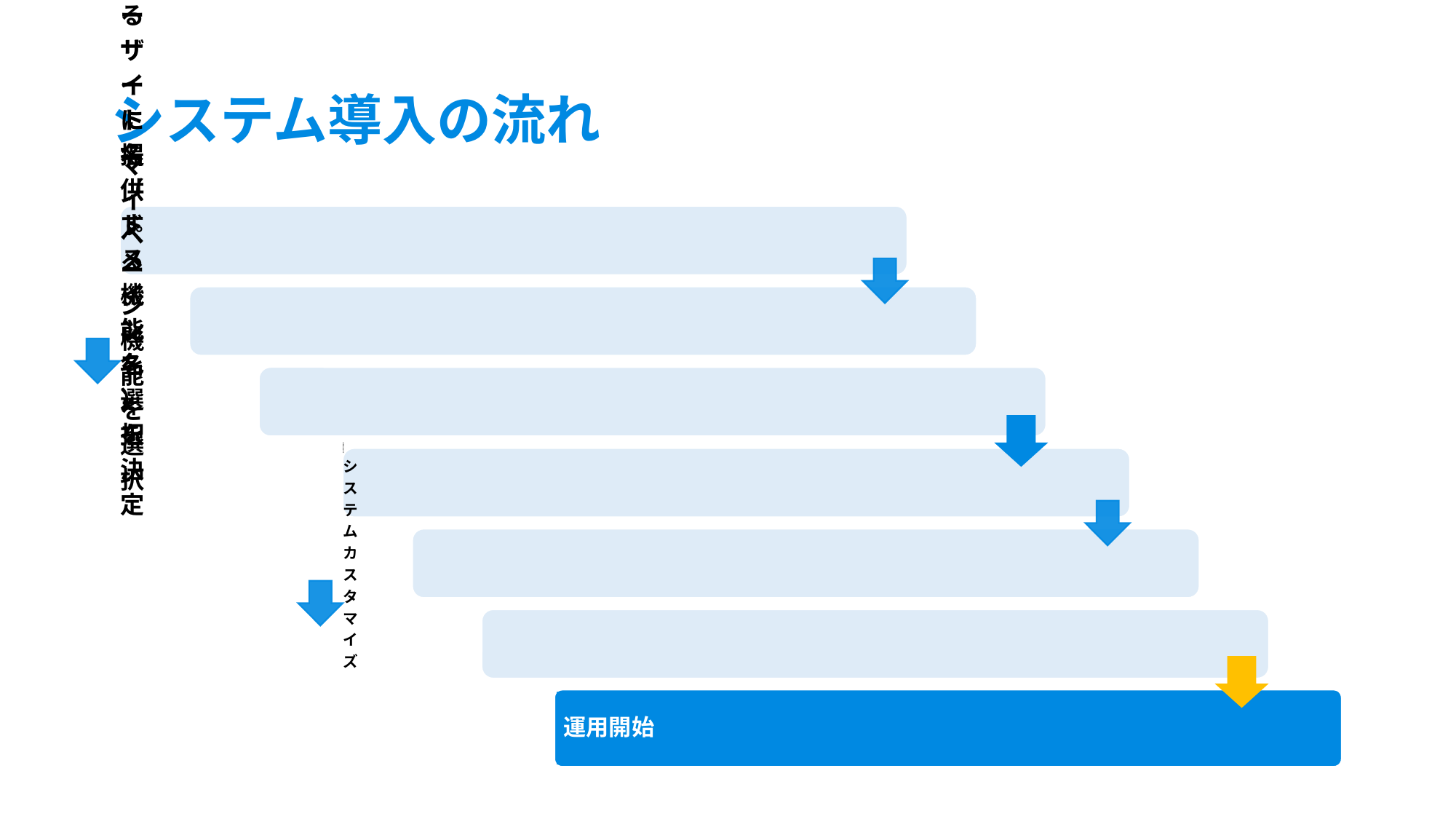

# システム導入の流れ

標準仕様にない機能を追加したい場合にはその機能を決定する
システムカスタマイズ

運用開始